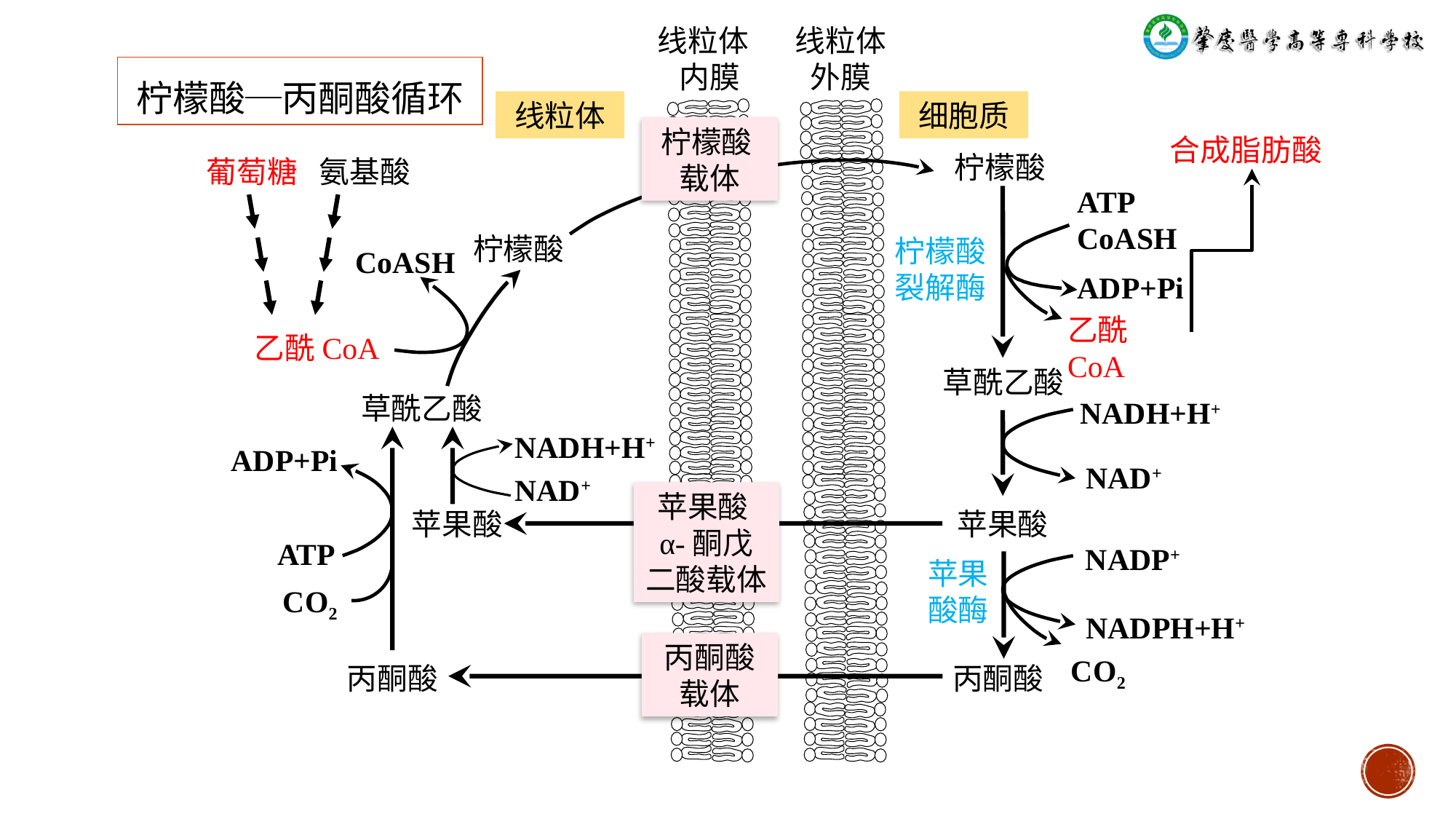

线粒体   内膜
线粒体外膜
线粒体
细胞质

柠檬酸  载体
合成脂肪酸
柠檬酸
葡萄糖
氨基酸
ATP
CoASH

柠檬酸
柠檬酸
裂解酶

CoASH

ADP+Pi

乙酰CoA

乙酰CoA
草酰乙酸
草酰乙酸
NADH+H+

NADH+H+

ADP+Pi

NAD+
NAD+

苹果酸α-酮戊二酸载体
苹果酸
苹果酸

ATP
NADP+
苹果
酸酶

CO2
NADPH+H+

丙酮酸载体
CO2
丙酮酸
丙酮酸

柠檬酸─丙酮酸循环